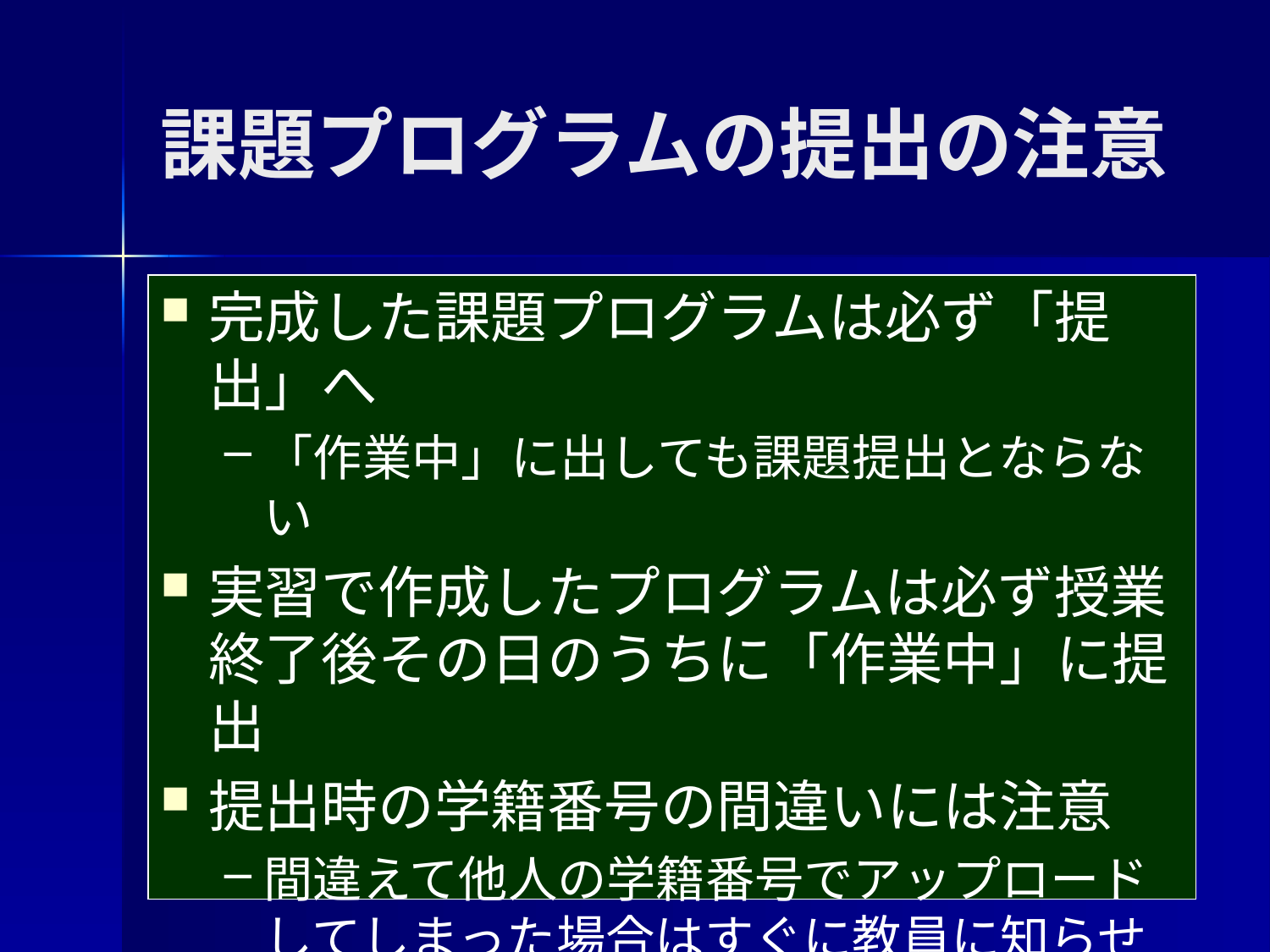

# 課題プログラムの提出の注意
完成した課題プログラムは必ず「提出」へ
「作業中」に出しても課題提出とならない
実習で作成したプログラムは必ず授業終了後その日のうちに「作業中」に提出
提出時の学籍番号の間違いには注意
間違えて他人の学籍番号でアップロードしてしまった場合はすぐに教員に知らせること